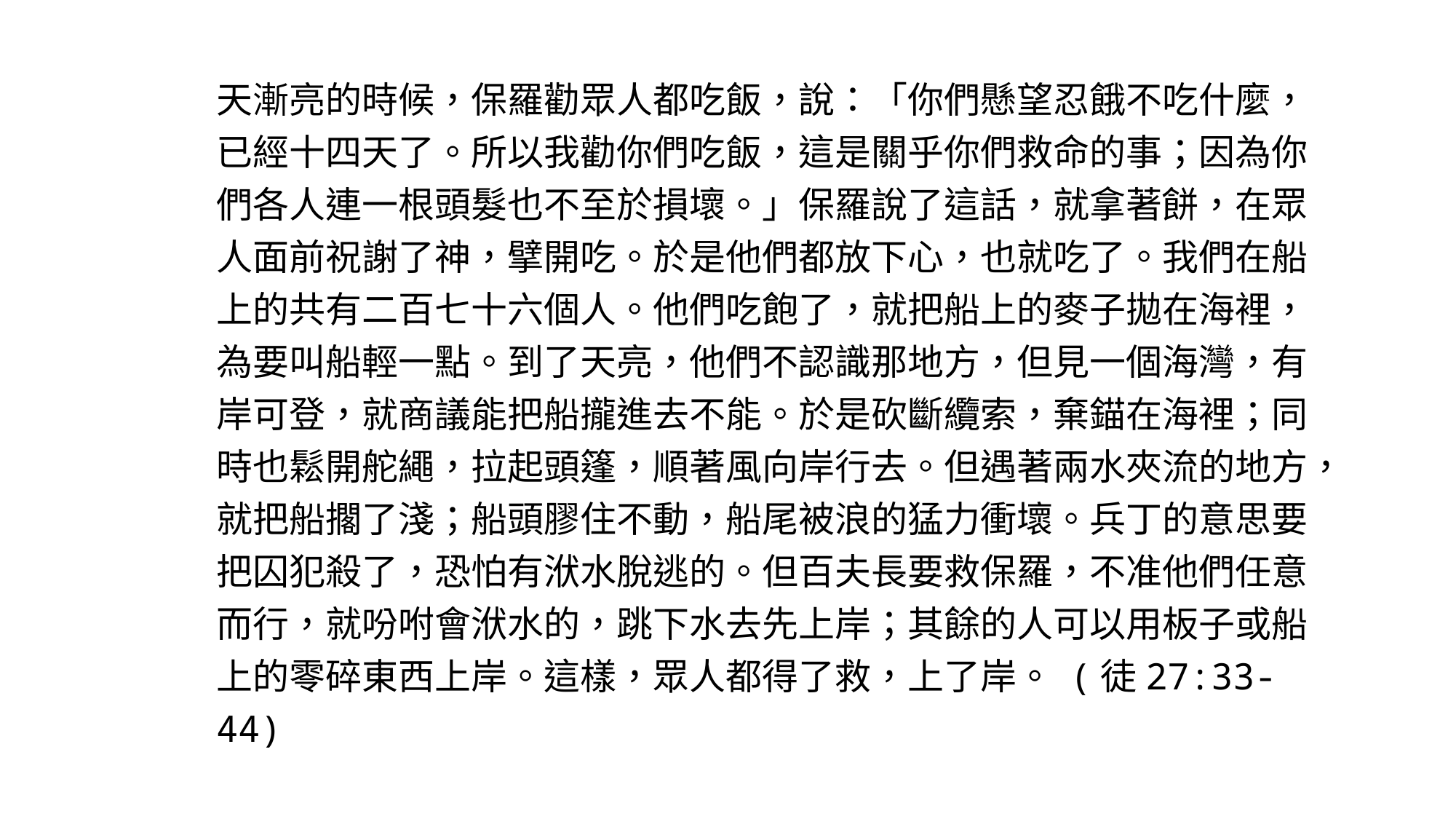

天漸亮的時候，保羅勸眾人都吃飯，說：「你們懸望忍餓不吃什麼，已經十四天了。所以我勸你們吃飯，這是關乎你們救命的事；因為你們各人連一根頭髮也不至於損壞。」保羅說了這話，就拿著餅，在眾人面前祝謝了神，擘開吃。於是他們都放下心，也就吃了。我們在船上的共有二百七十六個人。他們吃飽了，就把船上的麥子拋在海裡，為要叫船輕一點。到了天亮，他們不認識那地方，但見一個海灣，有岸可登，就商議能把船攏進去不能。於是砍斷纜索，棄錨在海裡；同時也鬆開舵繩，拉起頭篷，順著風向岸行去。但遇著兩水夾流的地方，就把船擱了淺；船頭膠住不動，船尾被浪的猛力衝壞。兵丁的意思要把囚犯殺了，恐怕有洑水脫逃的。但百夫長要救保羅，不准他們任意而行，就吩咐會洑水的，跳下水去先上岸；其餘的人可以用板子或船上的零碎東西上岸。這樣，眾人都得了救，上了岸。 (徒27:33-44)